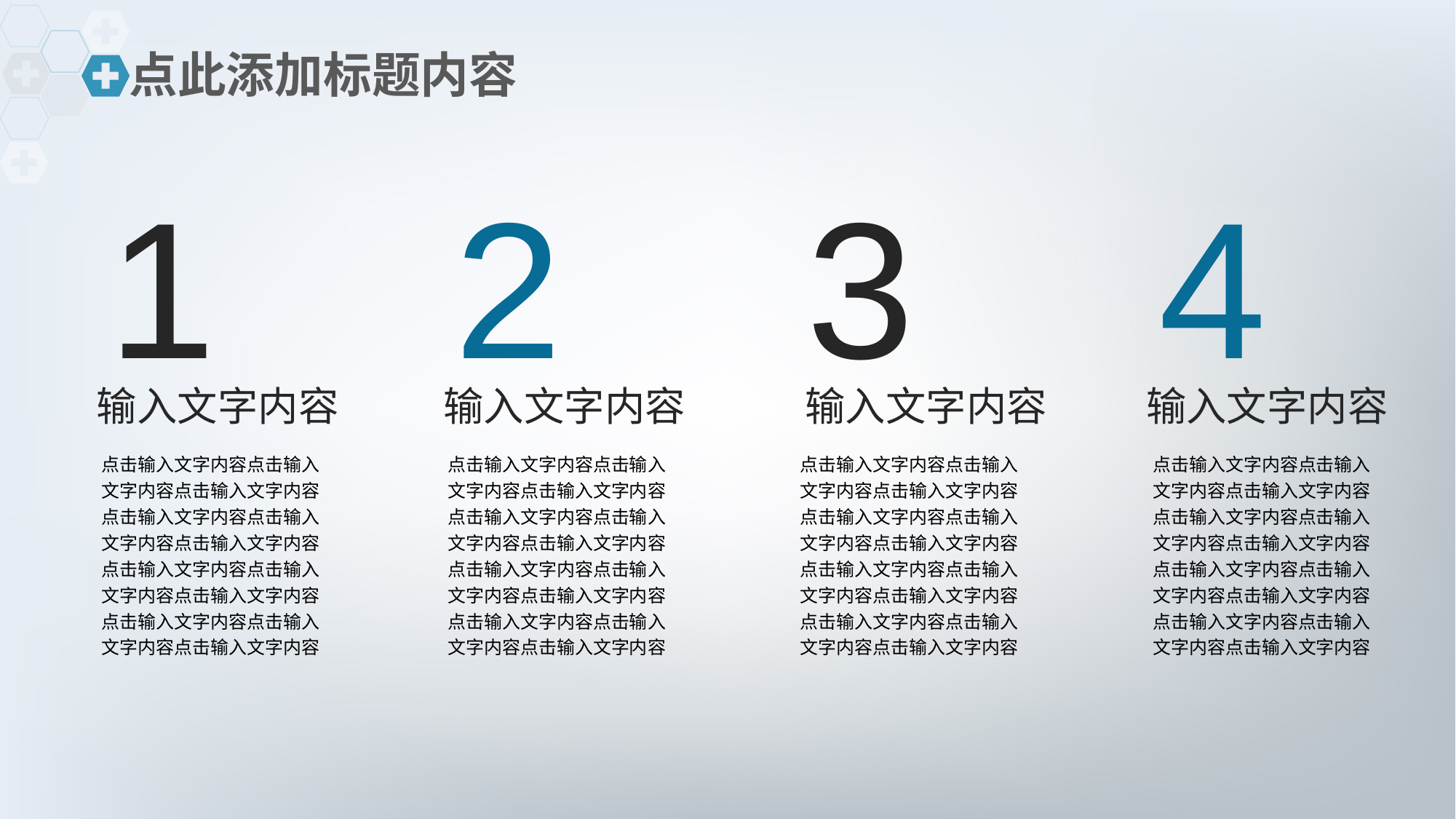

点此添加标题内容
1
2
3
4
输入文字内容
输入文字内容
输入文字内容
输入文字内容
点击输入文字内容点击输入文字内容点击输入文字内容点击输入文字内容点击输入文字内容点击输入文字内容
点击输入文字内容点击输入文字内容点击输入文字内容
点击输入文字内容点击输入文字内容点击输入文字内容

点击输入文字内容点击输入文字内容点击输入文字内容点击输入文字内容点击输入文字内容点击输入文字内容
点击输入文字内容点击输入文字内容点击输入文字内容
点击输入文字内容点击输入文字内容点击输入文字内容

点击输入文字内容点击输入文字内容点击输入文字内容点击输入文字内容点击输入文字内容点击输入文字内容
点击输入文字内容点击输入文字内容点击输入文字内容
点击输入文字内容点击输入文字内容点击输入文字内容

点击输入文字内容点击输入文字内容点击输入文字内容点击输入文字内容点击输入文字内容点击输入文字内容
点击输入文字内容点击输入文字内容点击输入文字内容
点击输入文字内容点击输入文字内容点击输入文字内容